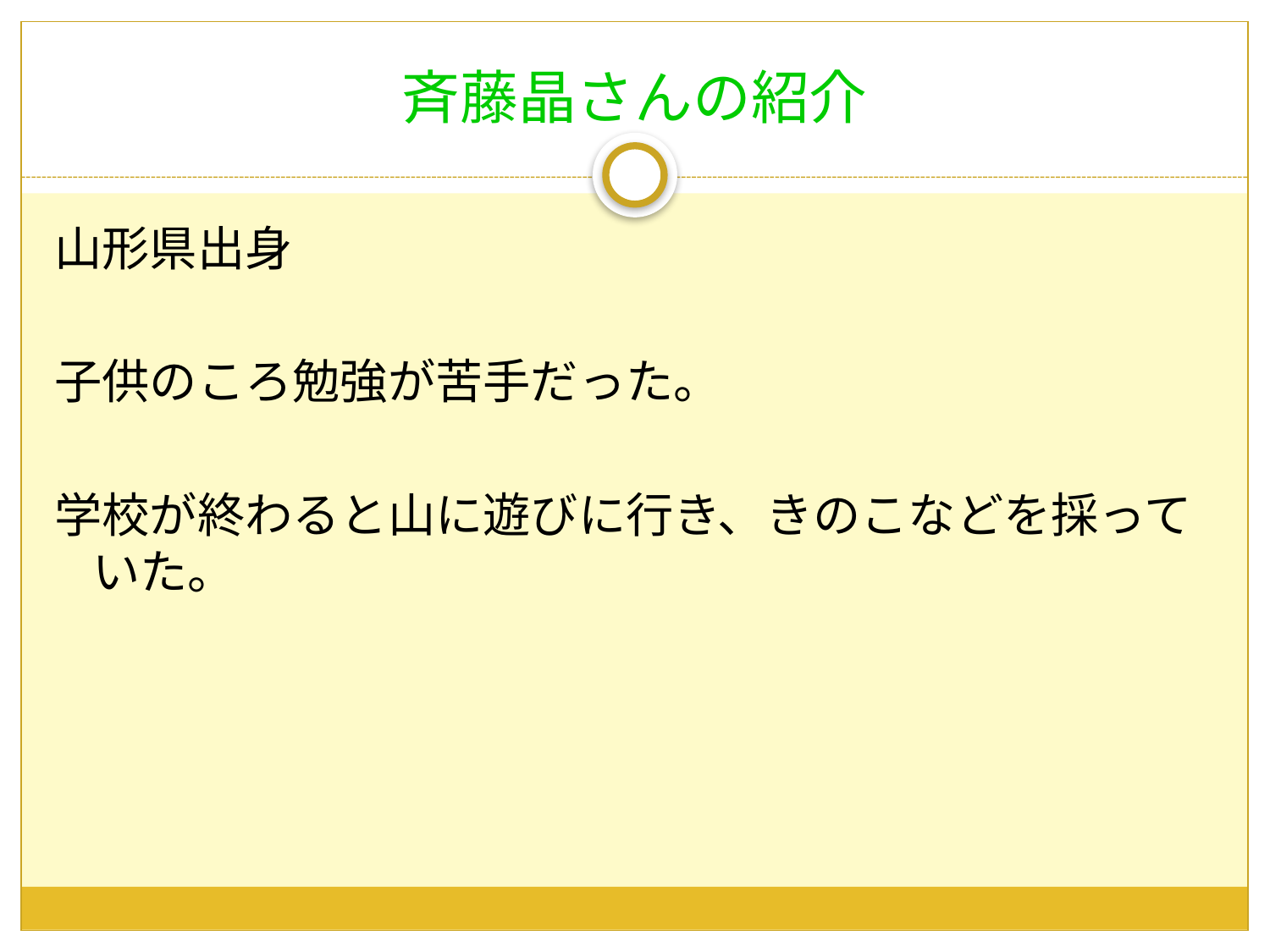

# 斉藤晶さんの紹介
山形県出身

子供のころ勉強が苦手だった。

学校が終わると山に遊びに行き、きのこなどを採っていた。